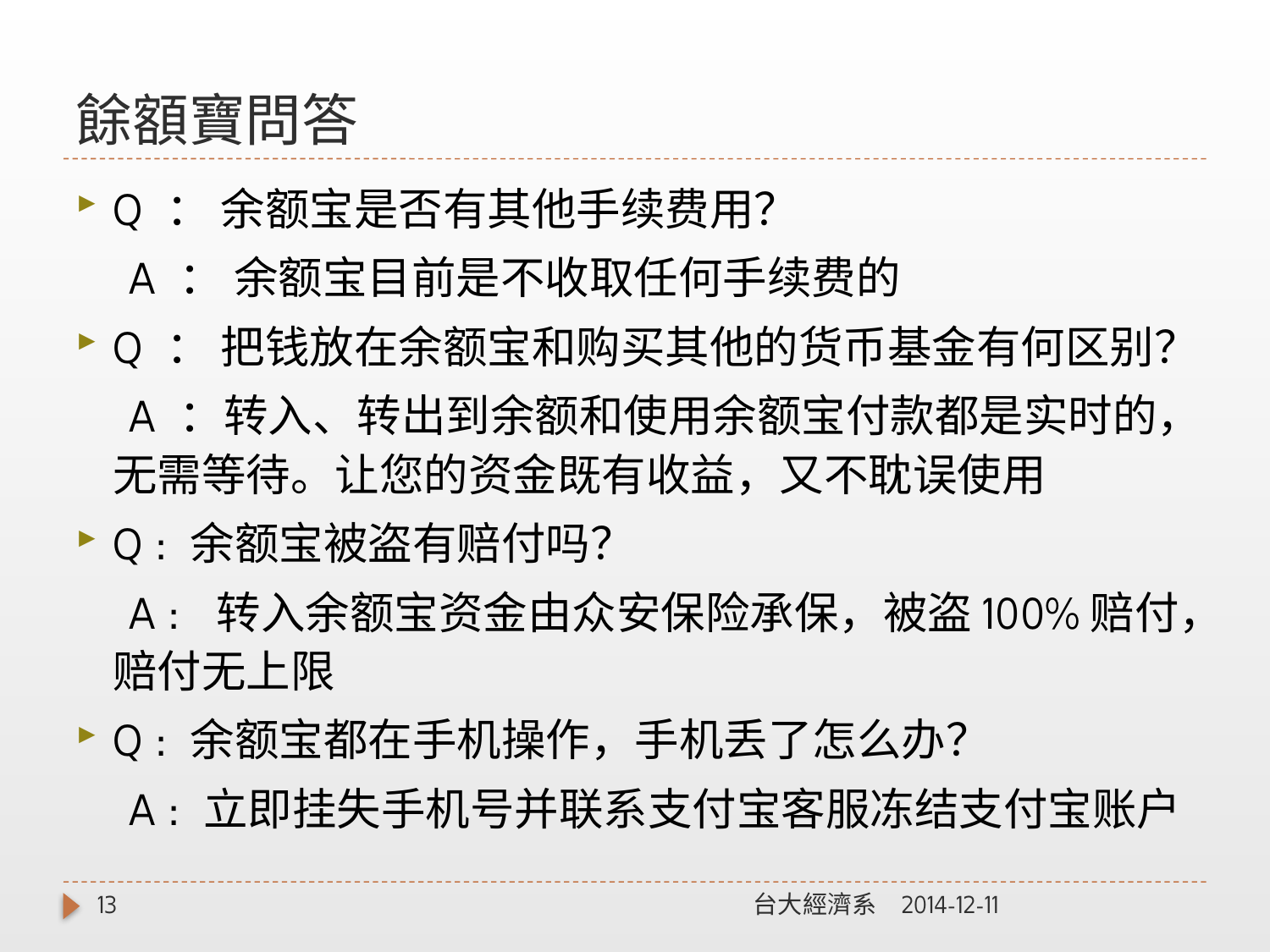

# 餘額寶問答
Q ： 余额宝是否有其他手续费用？
    A ： 余额宝目前是不收取任何手续费的
Q ： 把钱放在余额宝和购买其他的货币基金有何区别？
    A ：转入、转出到余额和使用余额宝付款都是实时的，无需等待。让您的资金既有收益，又不耽误使用
Q : 余额宝被盗有赔付吗？
    A :  转入余额宝资金由众安保险承保，被盗100%赔付，赔付无上限
Q : 余额宝都在手机操作，手机丢了怎么办？
    A : 立即挂失手机号并联系支付宝客服冻结支付宝账户

13
台大經濟系
2014-12-11